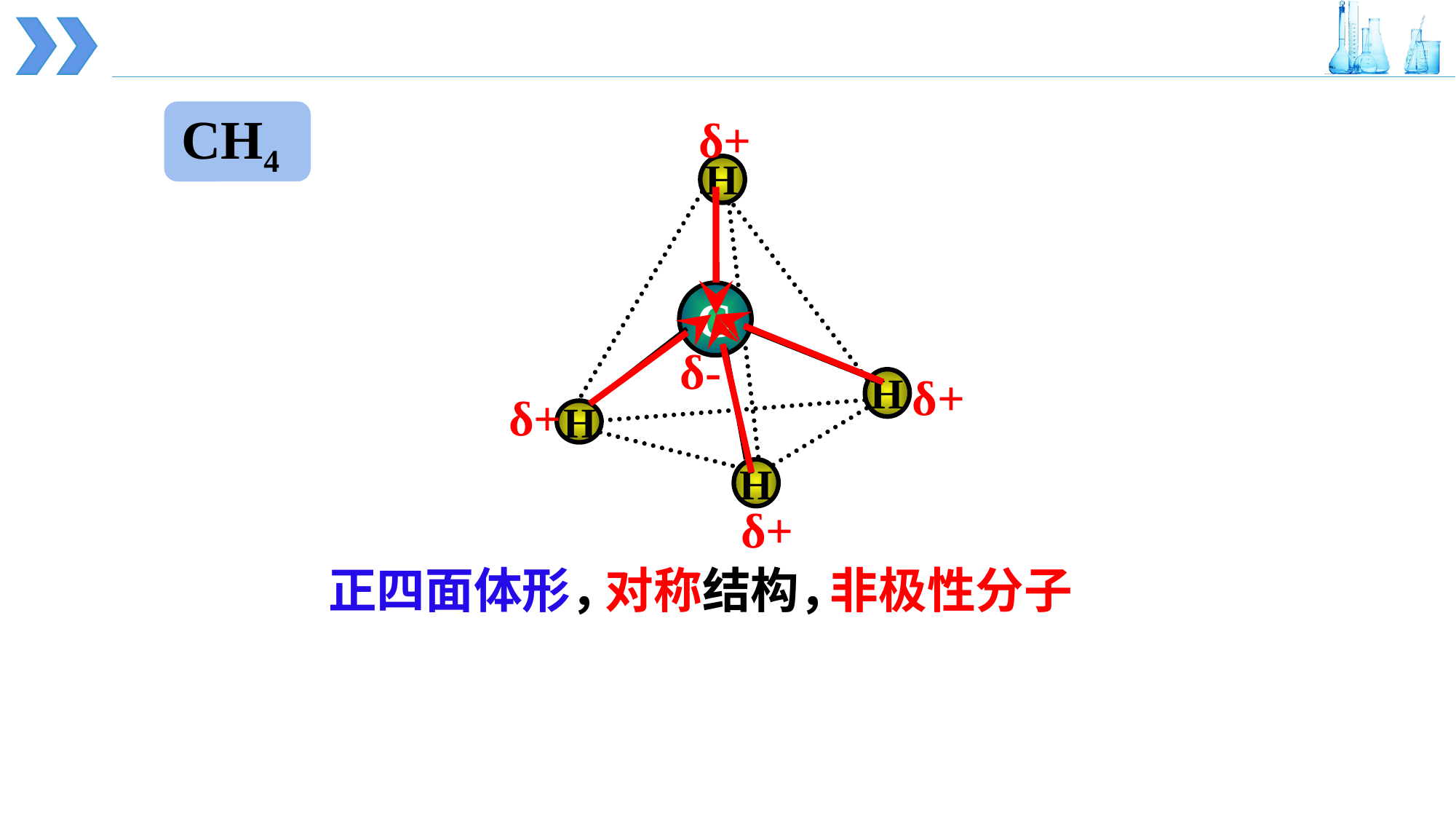

CH4
δ+
H
C
H
H
H

δ-
δ+
δ+
δ+
正四面体形，
对称结构，
非极性分子